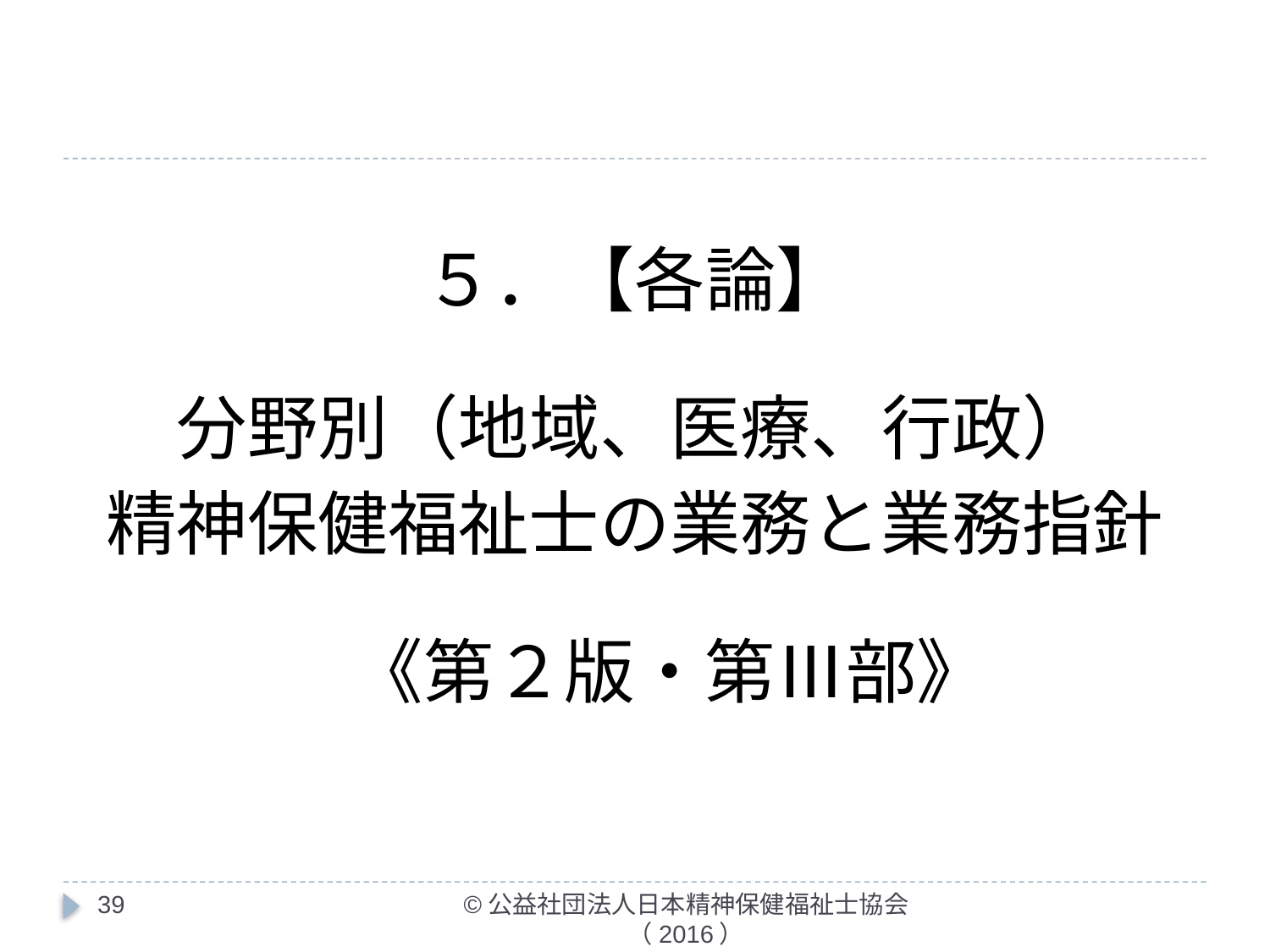

#
５．【各論】

分野別（地域、医療、行政）
精神保健福祉士の業務と業務指針

　《第２版・第Ⅲ部》

39
©公益社団法人日本精神保健福祉士協会（2016）